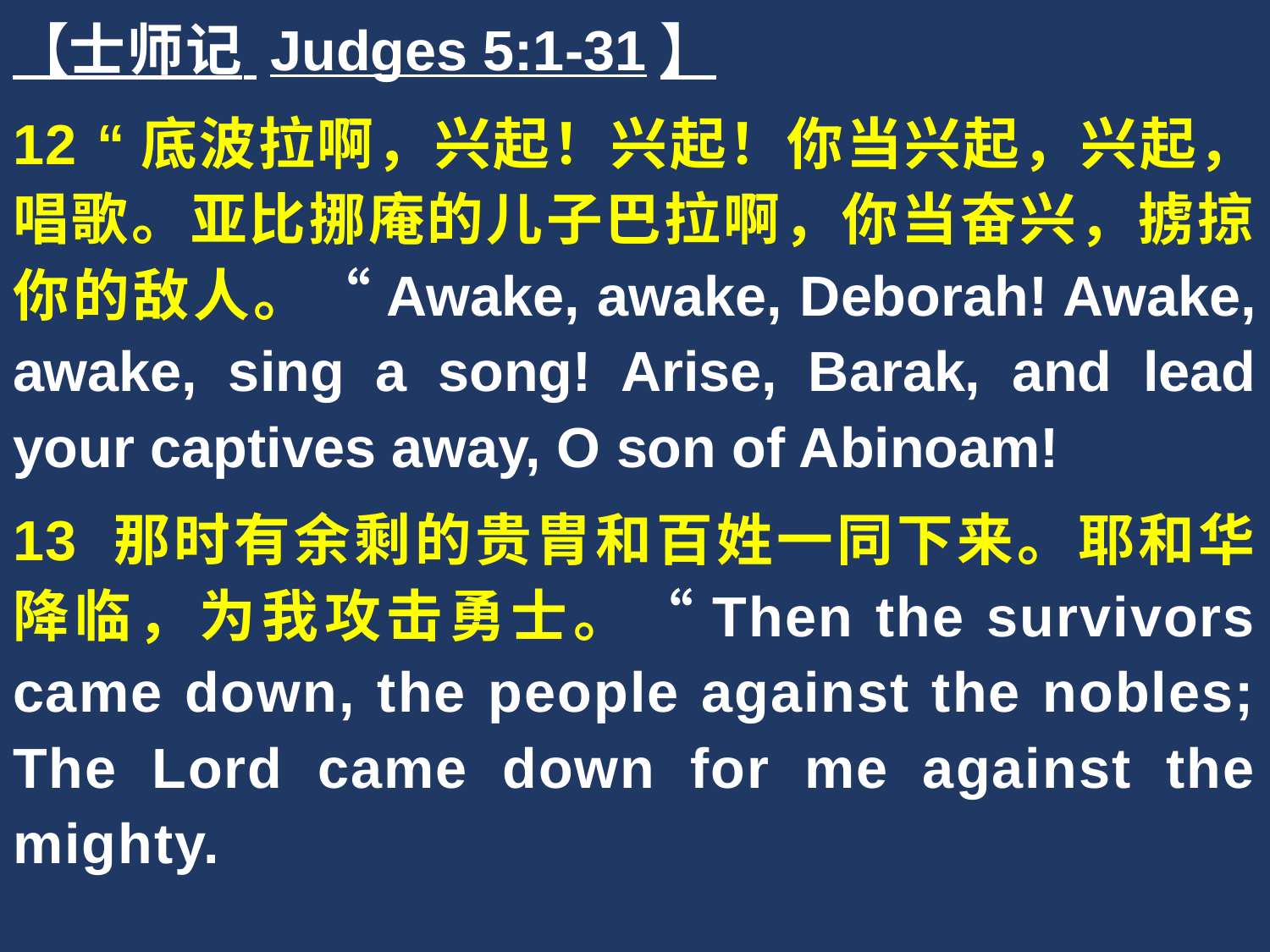

【士师记 Judges 5:1-31】
12 “底波拉啊，兴起！兴起！你当兴起，兴起，唱歌。亚比挪庵的儿子巴拉啊，你当奋兴，掳掠你的敌人。“Awake, awake, Deborah! Awake, awake, sing a song! Arise, Barak, and lead your captives away, O son of Abinoam!
13 那时有余剩的贵胄和百姓一同下来。耶和华降临，为我攻击勇士。“Then the survivors came down, the people against the nobles; The Lord came down for me against the mighty.